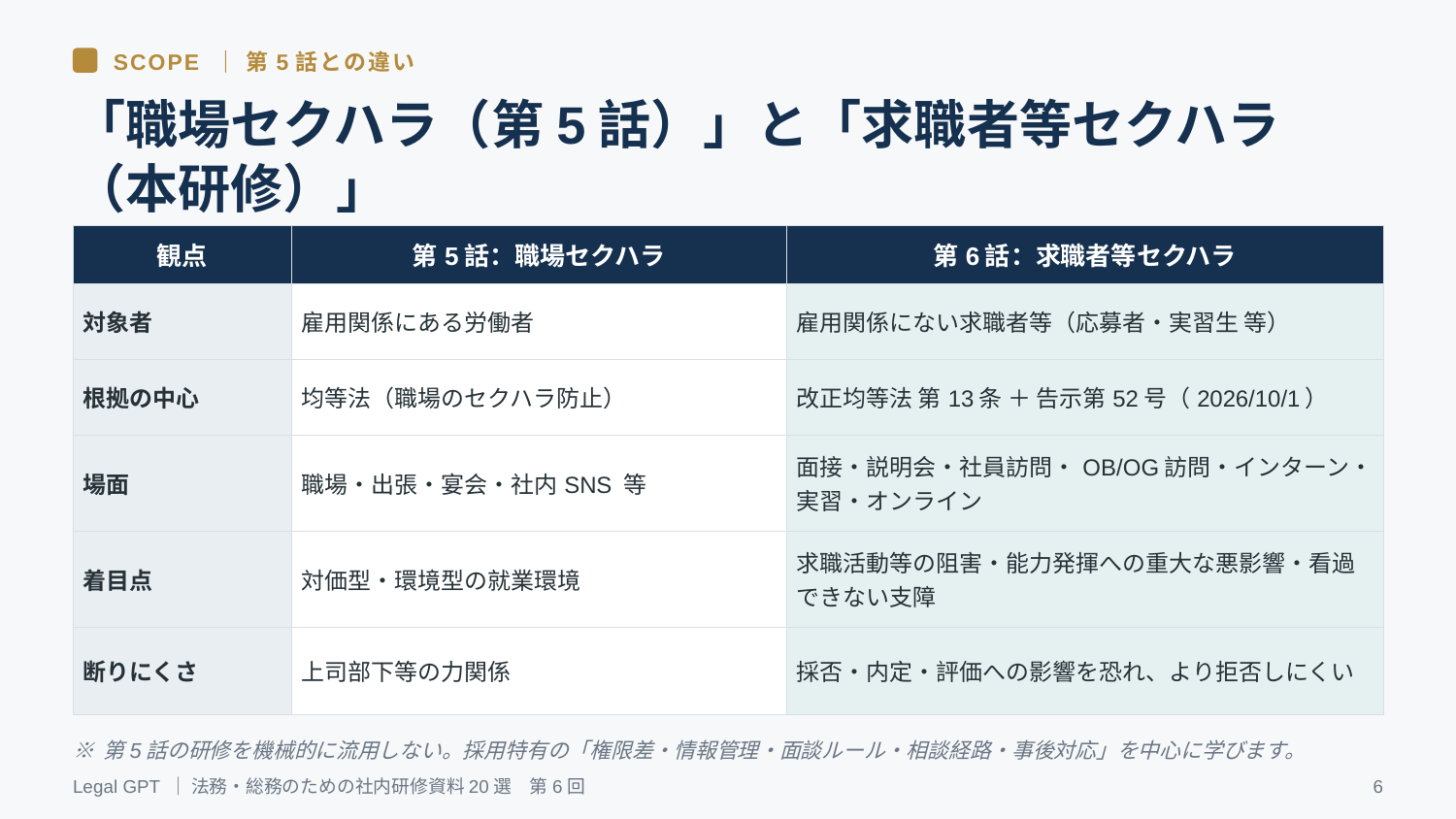

SCOPE ｜ 第5話との違い

「職場セクハラ（第5話）」と「求職者等セクハラ（本研修）」
| 観点 | 第5話：職場セクハラ | 第6話：求職者等セクハラ |
| --- | --- | --- |
| 対象者 | 雇用関係にある労働者 | 雇用関係にない求職者等（応募者・実習生 等） |
| 根拠の中心 | 均等法（職場のセクハラ防止） | 改正均等法 第13条 ＋ 告示第52号（2026/10/1） |
| 場面 | 職場・出張・宴会・社内SNS 等 | 面接・説明会・社員訪問・OB/OG訪問・インターン・実習・オンライン |
| 着目点 | 対価型・環境型の就業環境 | 求職活動等の阻害・能力発揮への重大な悪影響・看過できない支障 |
| 断りにくさ | 上司部下等の力関係 | 採否・内定・評価への影響を恐れ、より拒否しにくい |
※ 第5話の研修を機械的に流用しない。採用特有の「権限差・情報管理・面談ルール・相談経路・事後対応」を中心に学びます。
Legal GPT ｜ 法務・総務のための社内研修資料20選　第6回
6